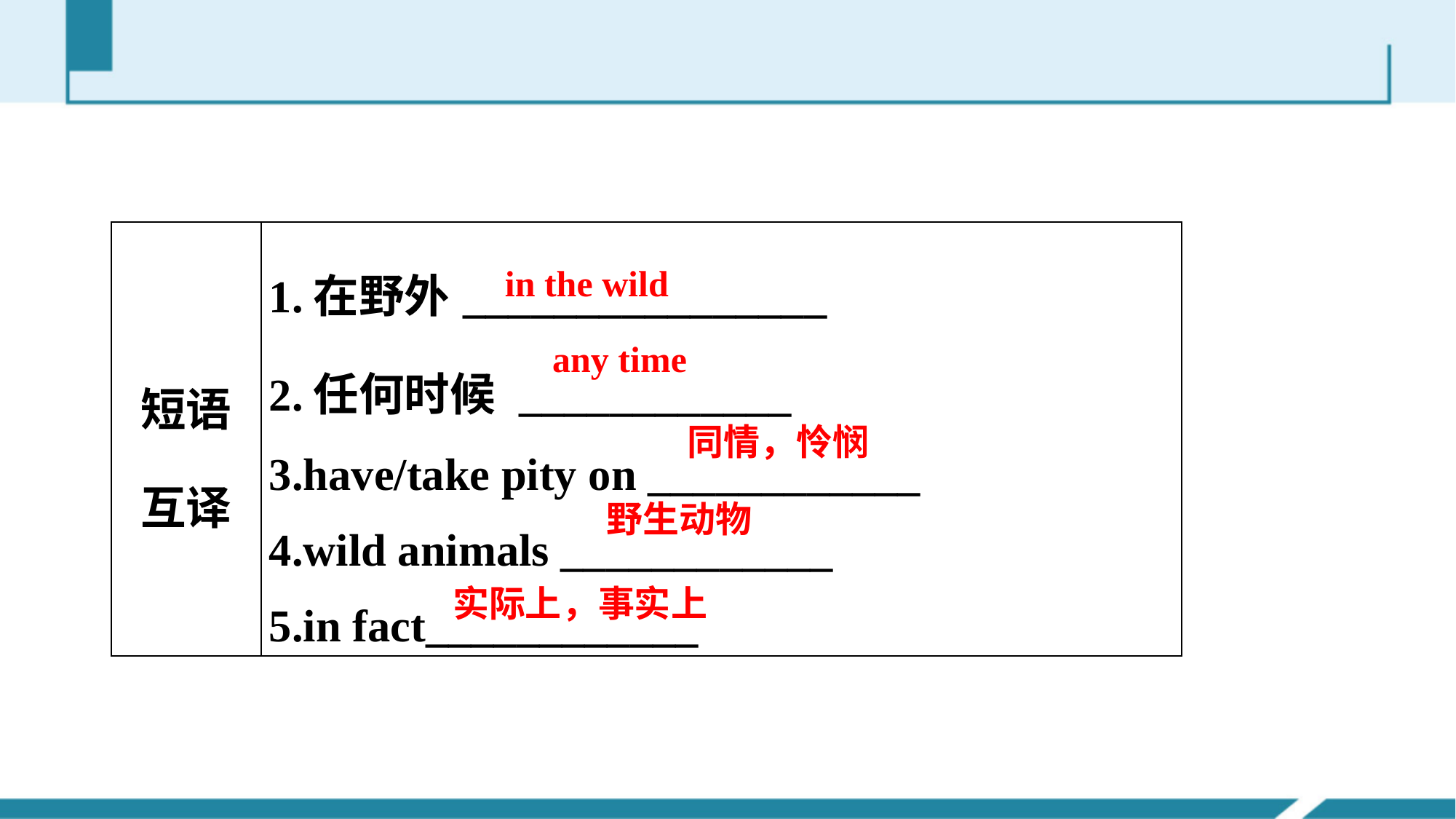

| 短语互译 | 1.在野外\_\_\_\_\_\_\_\_\_\_\_\_\_\_\_\_ 2.任何时候 \_\_\_\_\_\_\_\_\_\_\_\_ 3.have/take pity on \_\_\_\_\_\_\_\_\_\_\_\_ 4.wild animals \_\_\_\_\_\_\_\_\_\_\_\_ 5.in fact\_\_\_\_\_\_\_\_\_\_\_\_ |
| --- | --- |
in the wild
any time
同情，怜悯
野生动物
实际上，事实上